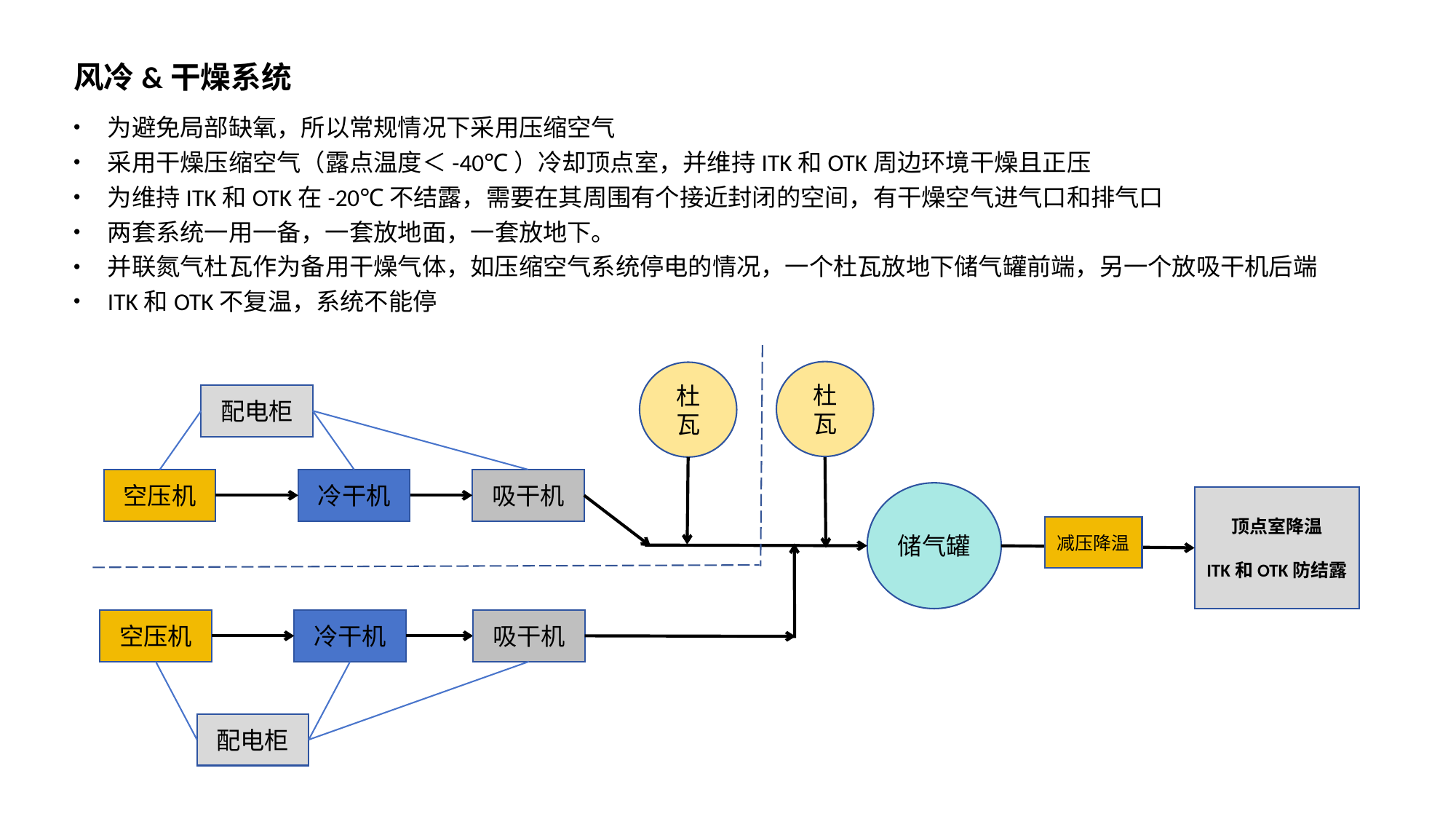

风冷&干燥系统
为避免局部缺氧，所以常规情况下采用压缩空气
采用干燥压缩空气（露点温度＜-40℃）冷却顶点室，并维持ITK和OTK周边环境干燥且正压
为维持ITK和OTK在-20℃不结露，需要在其周围有个接近封闭的空间，有干燥空气进气口和排气口
两套系统一用一备，一套放地面，一套放地下。
并联氮气杜瓦作为备用干燥气体，如压缩空气系统停电的情况，一个杜瓦放地下储气罐前端，另一个放吸干机后端
ITK和OTK不复温，系统不能停
杜瓦
杜瓦
配电柜
空压机
冷干机
吸干机
储气罐
顶点室降温

ITK和OTK防结露
减压降温
空压机
冷干机
吸干机
配电柜